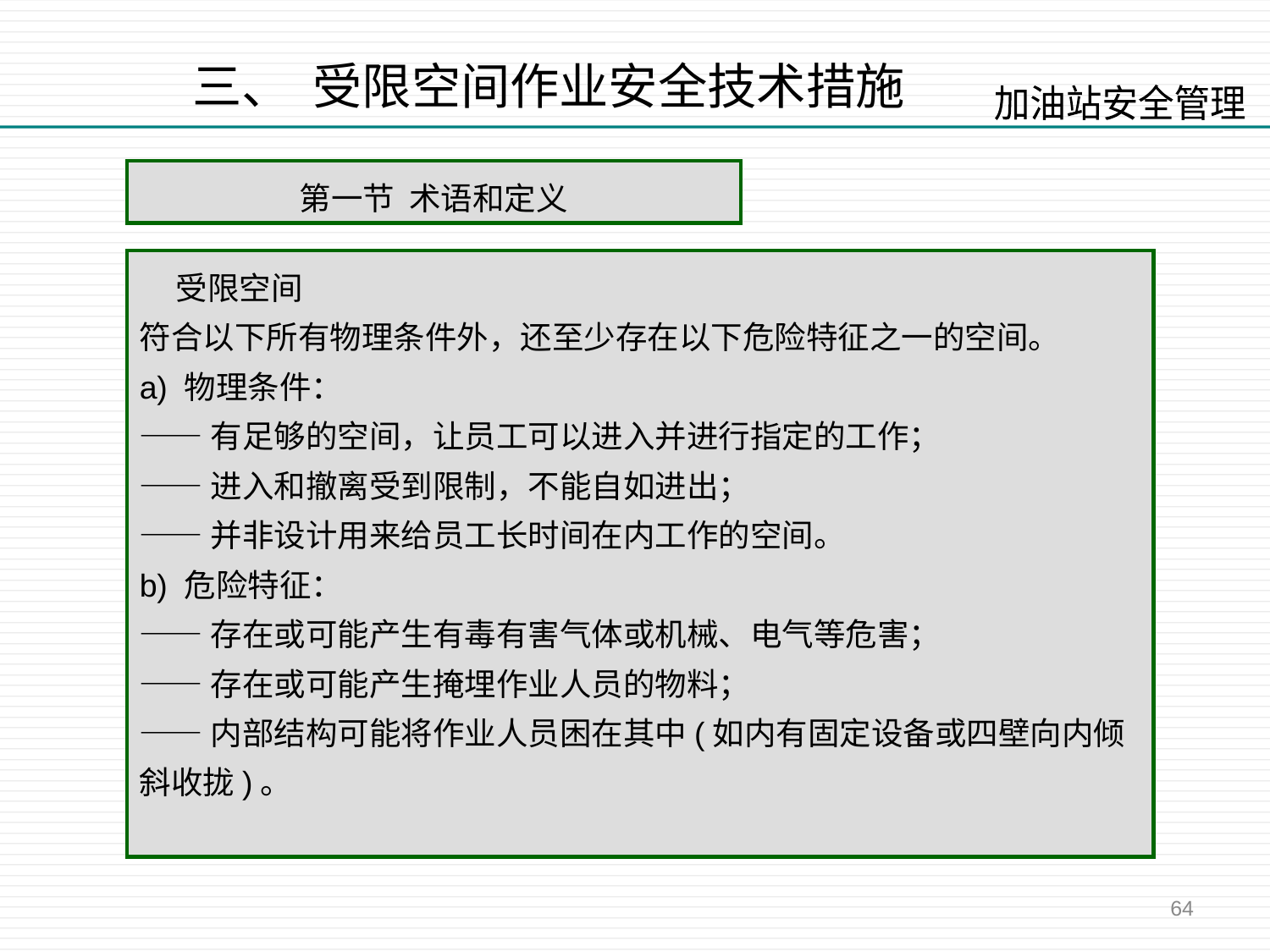

三、  受限空间作业安全技术措施
第一节  术语和定义
    受限空间
符合以下所有物理条件外，还至少存在以下危险特征之一的空间。
a) 物理条件：
——有足够的空间，让员工可以进入并进行指定的工作；
——进入和撤离受到限制，不能自如进出；
——并非设计用来给员工长时间在内工作的空间。
b) 危险特征：
——存在或可能产生有毒有害气体或机械、电气等危害；
——存在或可能产生掩埋作业人员的物料；
——内部结构可能将作业人员困在其中(如内有固定设备或四壁向内倾斜收拢)。

64